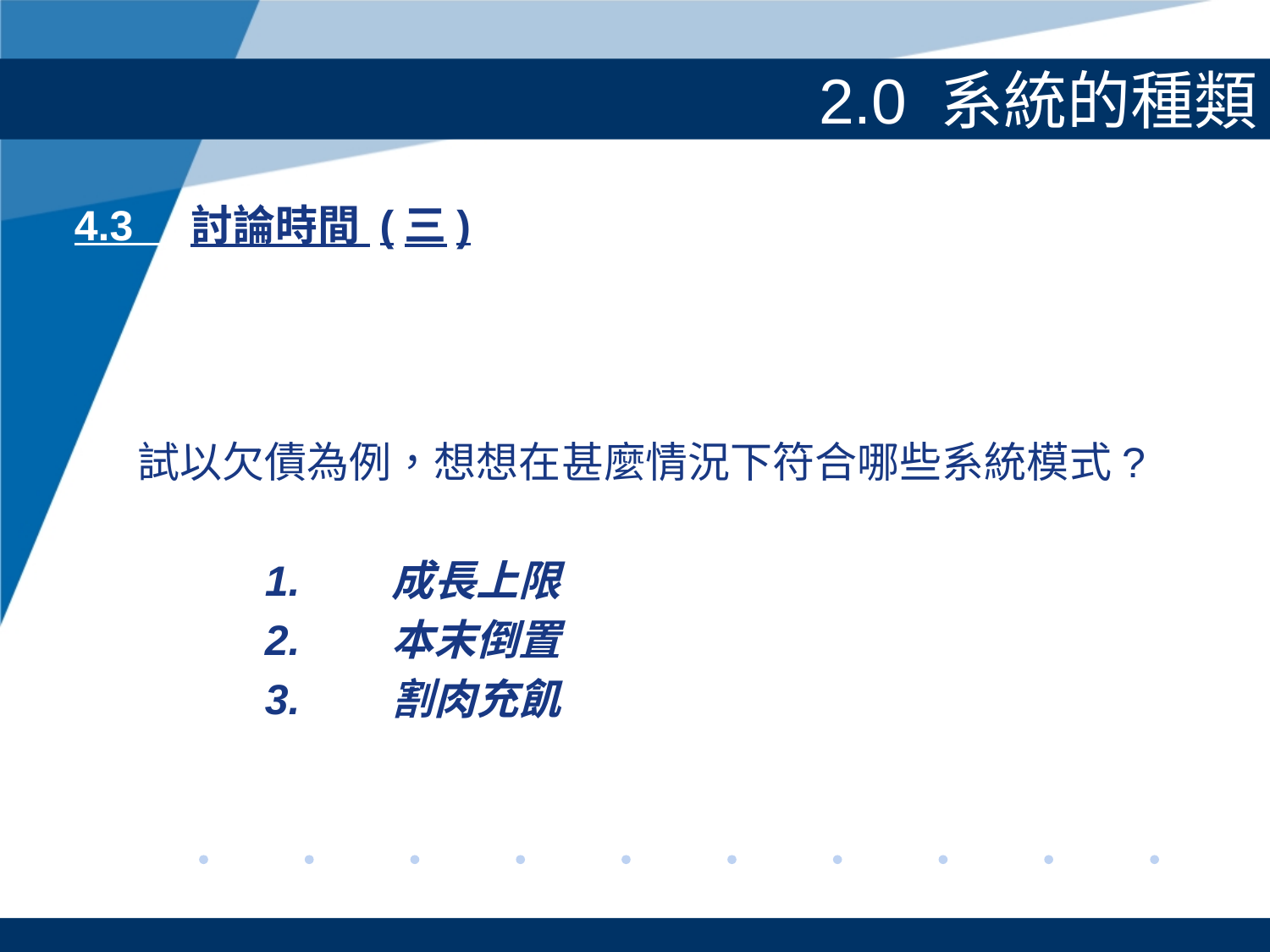

# 2.0 系統的種類
4.3    討論時間 (三)

	試以欠債為例，想想在甚麼情況下符合哪些系統模式?

		1. 	成長上限
		2.	本末倒置
		3.	割肉充飢